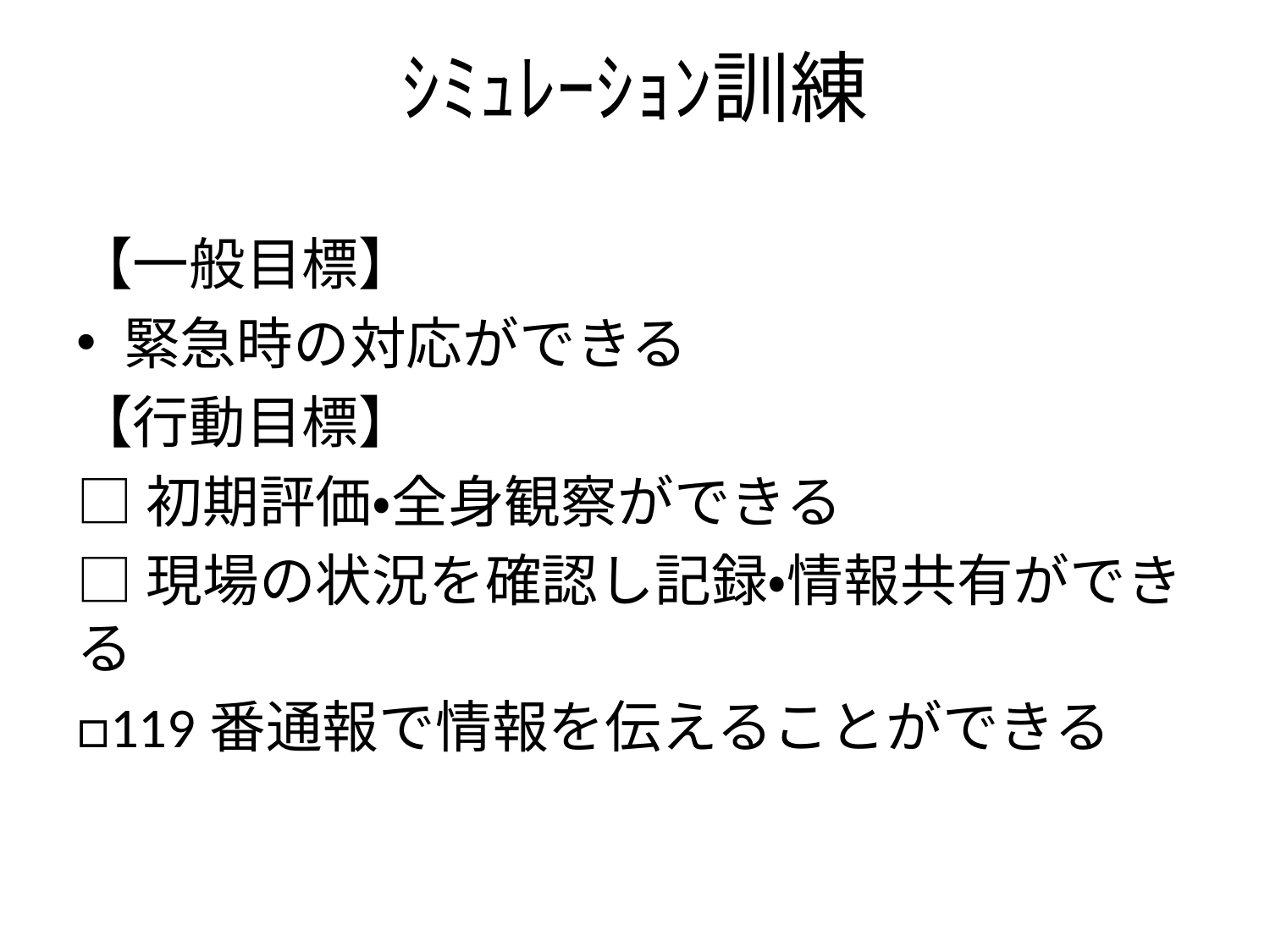

# ｼﾐｭﾚｰｼｮﾝ訓練
【一般目標】
緊急時の対応ができる
【行動目標】
□初期評価・全身観察ができる
□現場の状況を確認し記録・情報共有ができる
□119番通報で情報を伝えることができる